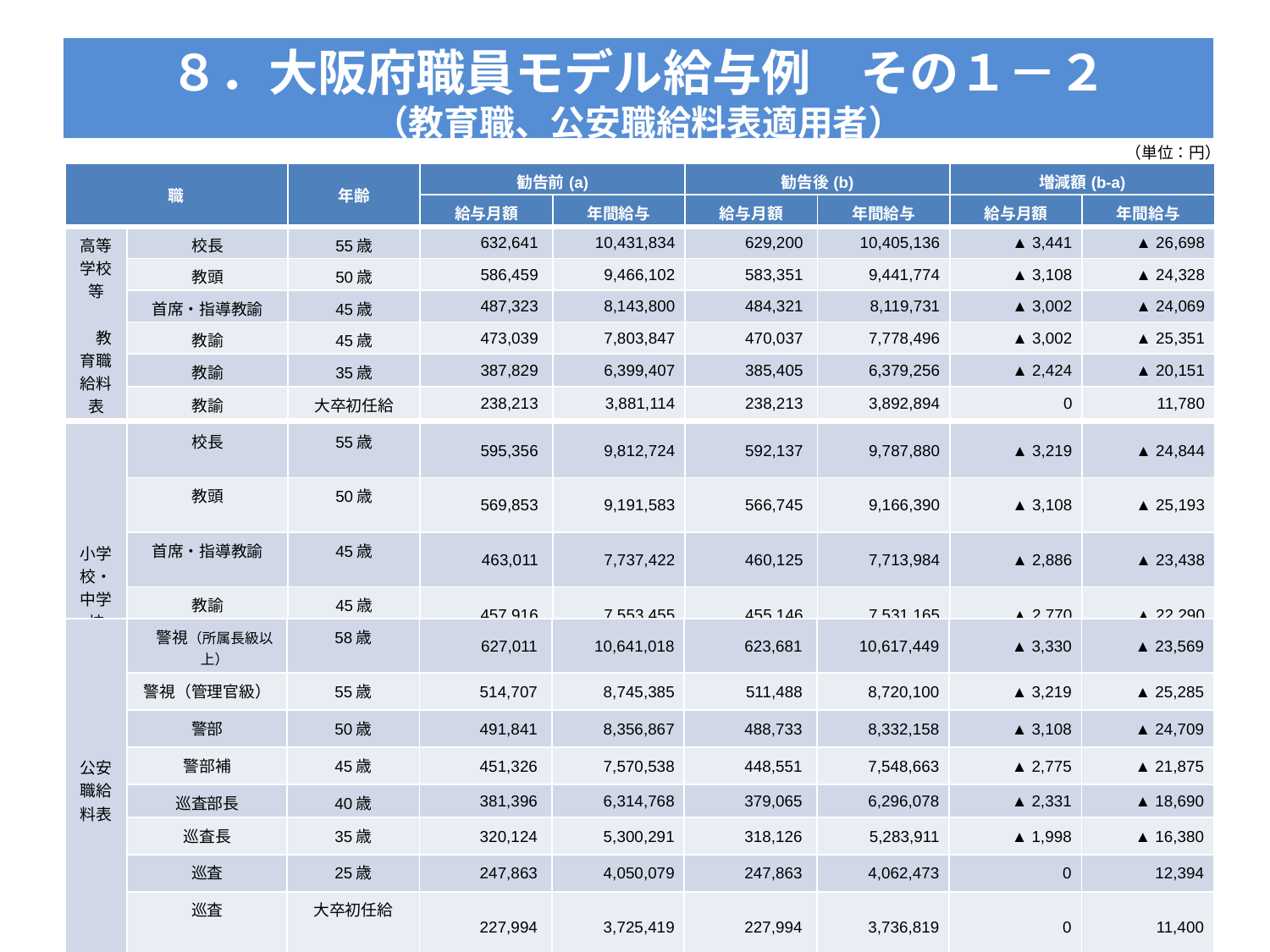

# ８．大阪府職員モデル給与例　その１－２ （教育職、公安職給料表適用者）
（単位：円）
| 職 |  | 年齢 | 勧告前(a) |  | 勧告後(b) |  | 増減額(b-a) |  |
| --- | --- | --- | --- | --- | --- | --- | --- | --- |
|  |  |  | 給与月額 | 年間給与 | 給与月額 | 年間給与 | 給与月額 | 年間給与 |
| 高等学校等 　　　教育職給料表 | 校長 | 55歳 | 632,641 | 10,431,834 | 629,200 | 10,405,136 | ▲ 3,441 | ▲ 26,698 |
|  | 教頭 | 50歳 | 586,459 | 9,466,102 | 583,351 | 9,441,774 | ▲ 3,108 | ▲ 24,328 |
|  | 首席・指導教諭 | 45歳 | 487,323 | 8,143,800 | 484,321 | 8,119,731 | ▲ 3,002 | ▲ 24,069 |
|  | 教諭 | 45歳 | 473,039 | 7,803,847 | 470,037 | 7,778,496 | ▲ 3,002 | ▲ 25,351 |
|  | 教諭 | 35歳 | 387,829 | 6,399,407 | 385,405 | 6,379,256 | ▲ 2,424 | ▲ 20,151 |
|  | 教諭 | 大卒初任給 | 238,213 | 3,881,114 | 238,213 | 3,892,894 | 0 | 11,780 |
| 小学校・中学校 教育職給料表 | 校長 | 55歳 | 595,356 | 9,812,724 | 592,137 | 9,787,880 | ▲ 3,219 | ▲ 24,844 |
| --- | --- | --- | --- | --- | --- | --- | --- | --- |
|  | 教頭 | 50歳 | 569,853 | 9,191,583 | 566,745 | 9,166,390 | ▲ 3,108 | ▲ 25,193 |
|  | 首席・指導教諭 | 45歳 | 463,011 | 7,737,422 | 460,125 | 7,713,984 | ▲ 2,886 | ▲ 23,438 |
|  | 教諭 | 45歳 | 457,916 | 7,553,455 | 455,146 | 7,531,165 | ▲ 2,770 | ▲ 22,290 |
|  | 教諭 | 35歳 | 364,241 | 6,011,142 | 362,048 | 5,993,612 | ▲ 2,193 | ▲ 17,530 |
|  | 教諭 | 大卒初任給 | 238,213 | 3,881,114 | 238,213 | 3,892,894 | 0 | 11,780 |
| 公安職給料表 | 警視（所属長級以上） | 58歳 | 627,011 | 10,641,018 | 623,681 | 10,617,449 | ▲ 3,330 | ▲ 23,569 |
| --- | --- | --- | --- | --- | --- | --- | --- | --- |
|  | 警視（管理官級） | 55歳 | 514,707 | 8,745,385 | 511,488 | 8,720,100 | ▲ 3,219 | ▲ 25,285 |
|  | 警部 | 50歳 | 491,841 | 8,356,867 | 488,733 | 8,332,158 | ▲ 3,108 | ▲ 24,709 |
|  | 警部補 | 45歳 | 451,326 | 7,570,538 | 448,551 | 7,548,663 | ▲ 2,775 | ▲ 21,875 |
|  | 巡査部長 | 40歳 | 381,396 | 6,314,768 | 379,065 | 6,296,078 | ▲ 2,331 | ▲ 18,690 |
|  | 巡査長 | 35歳 | 320,124 | 5,300,291 | 318,126 | 5,283,911 | ▲ 1,998 | ▲ 16,380 |
|  | 巡査 | 25歳 | 247,863 | 4,050,079 | 247,863 | 4,062,473 | 0 | 12,394 |
|  | 巡査 | 大卒初任給 | 227,994 | 3,725,419 | 227,994 | 3,736,819 | 0 | 11,400 |
10